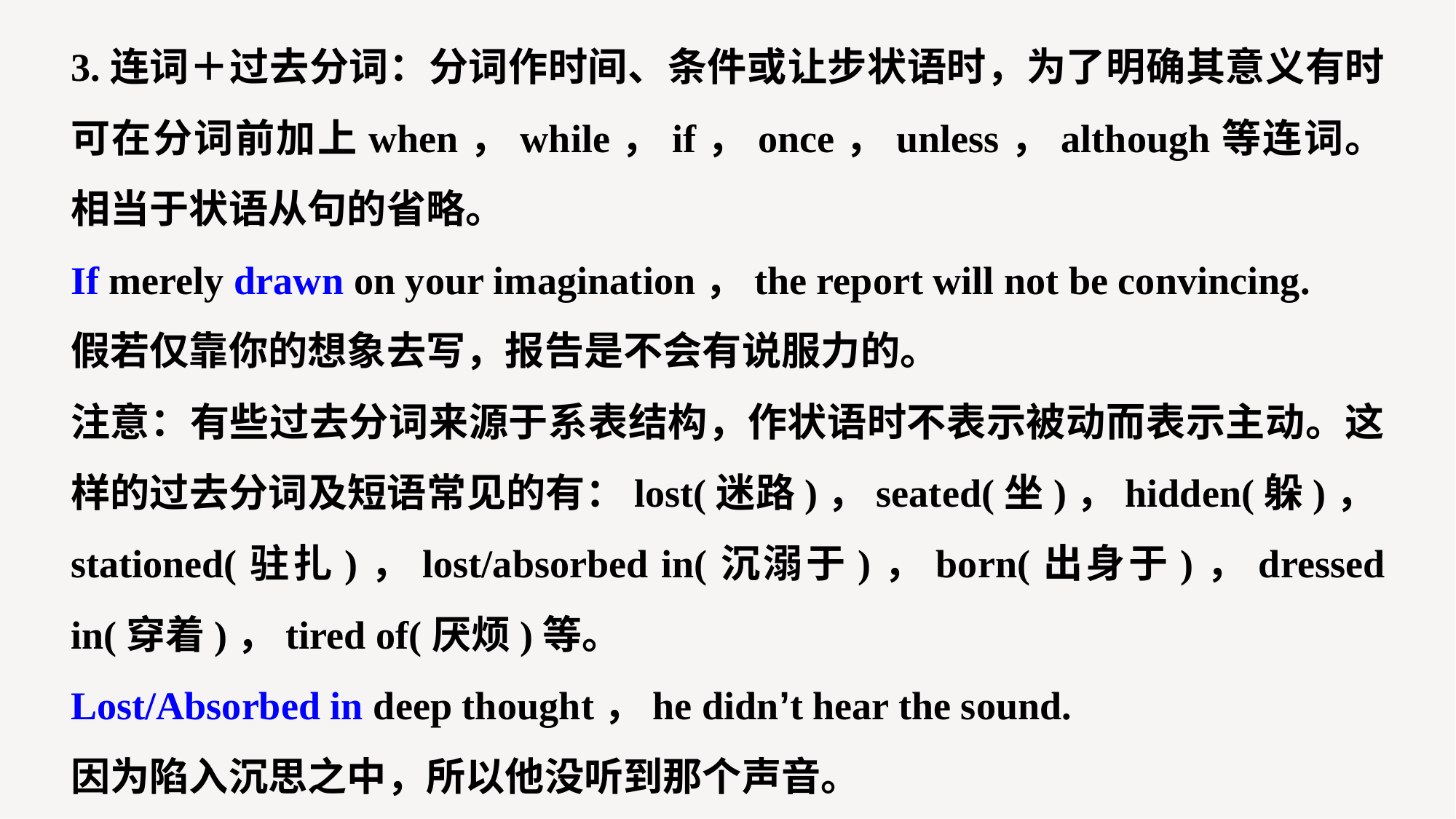

3.连词＋过去分词：分词作时间、条件或让步状语时，为了明确其意义有时可在分词前加上when，while，if，once，unless，although等连词。相当于状语从句的省略。
If merely drawn on your imagination，the report will not be convincing.
假若仅靠你的想象去写，报告是不会有说服力的。
注意：有些过去分词来源于系表结构，作状语时不表示被动而表示主动。这样的过去分词及短语常见的有：lost(迷路)，seated(坐)，hidden(躲)，stationed(驻扎)，lost/absorbed in(沉溺于)，born(出身于)，dressed in(穿着)，tired of(厌烦)等。
Lost/Absorbed in deep thought，he didn’t hear the sound.
因为陷入沉思之中，所以他没听到那个声音。